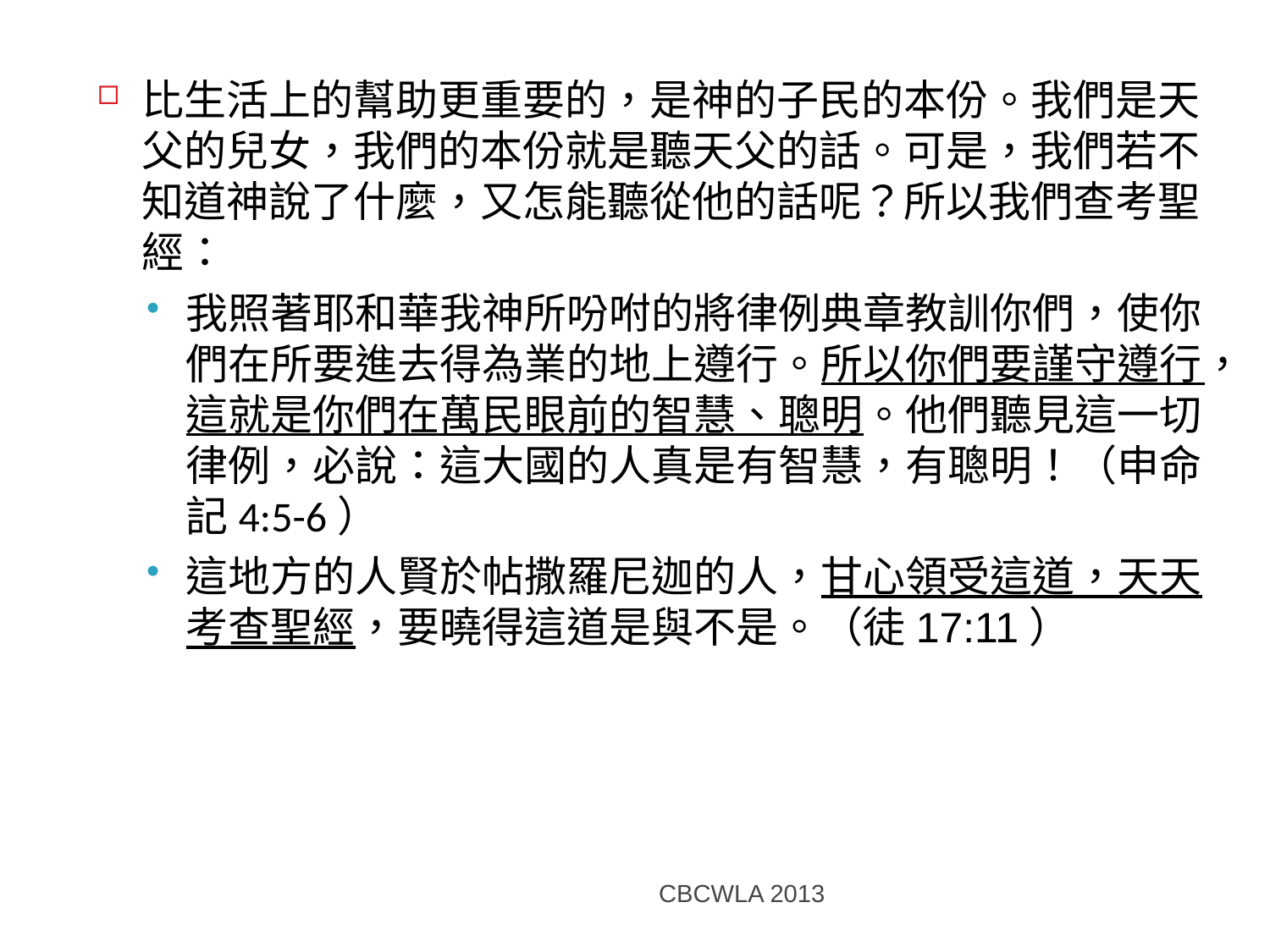

比生活上的幫助更重要的，是神的子民的本份。我們是天父的兒女，我們的本份就是聽天父的話。可是，我們若不知道神說了什麼，又怎能聽從他的話呢？所以我們查考聖經：
我照著耶和華我神所吩咐的將律例典章教訓你們，使你們在所要進去得為業的地上遵行。所以你們要謹守遵行，這就是你們在萬民眼前的智慧、聰明。他們聽見這一切律例，必說：這大國的人真是有智慧，有聰明！（申命記4:5-6）
這地方的人賢於帖撒羅尼迦的人，甘心領受這道，天天考查聖經，要曉得這道是與不是。（徒17:11）
CBCWLA 2013